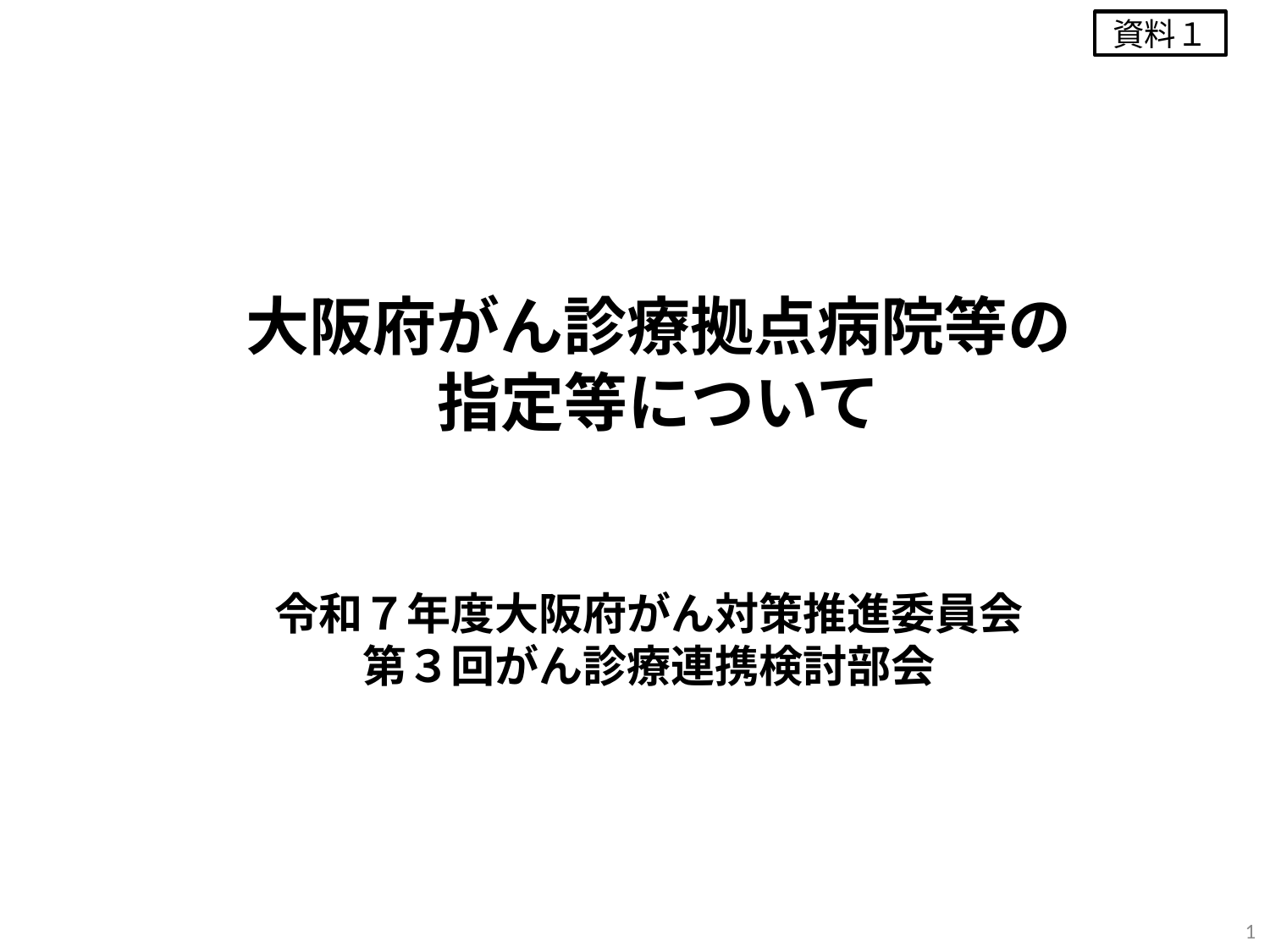

資料１
　大阪府がん診療拠点病院等の
　指定等について
令和７年度大阪府がん対策推進委員会
第３回がん診療連携検討部会

1